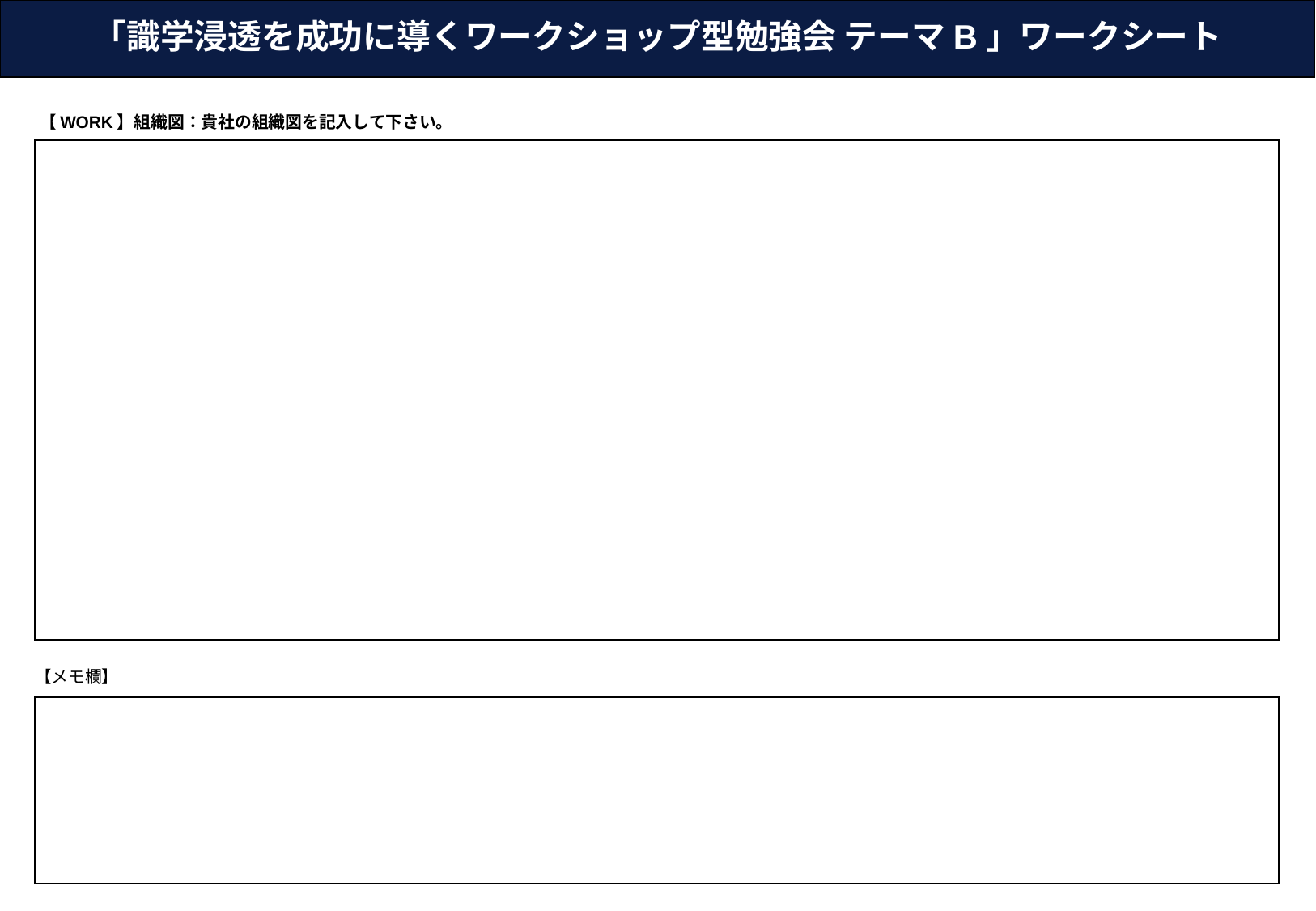

# 「識学浸透を成功に導くワークショップ型勉強会 テーマB」ワークシート
【WORK】組織図：貴社の組織図を記入して下さい。

【メモ欄】